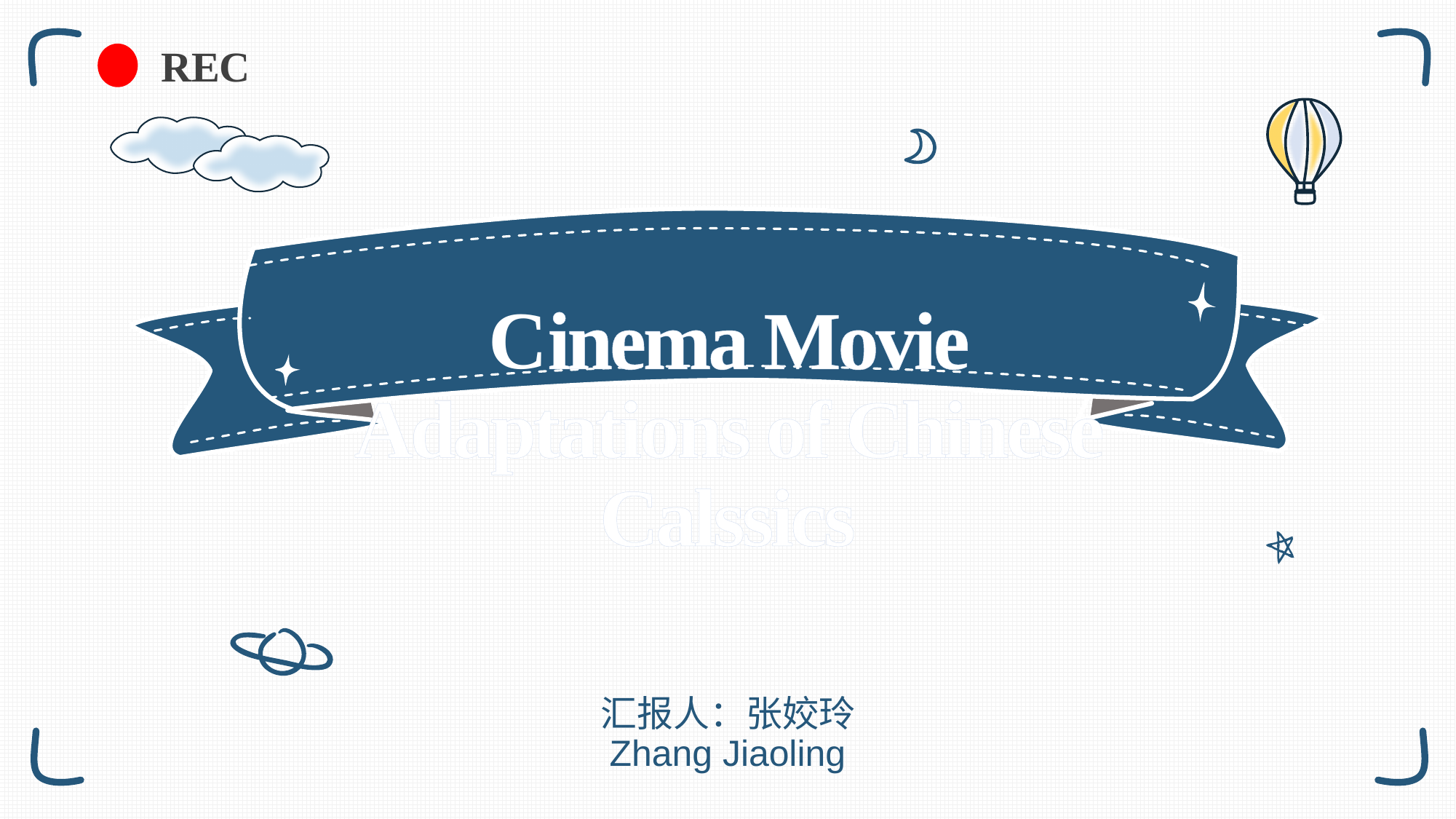

REC

# Cinema Movie Adaptations of Chinese Calssics
汇报人：张姣玲 Zhang Jiaoling